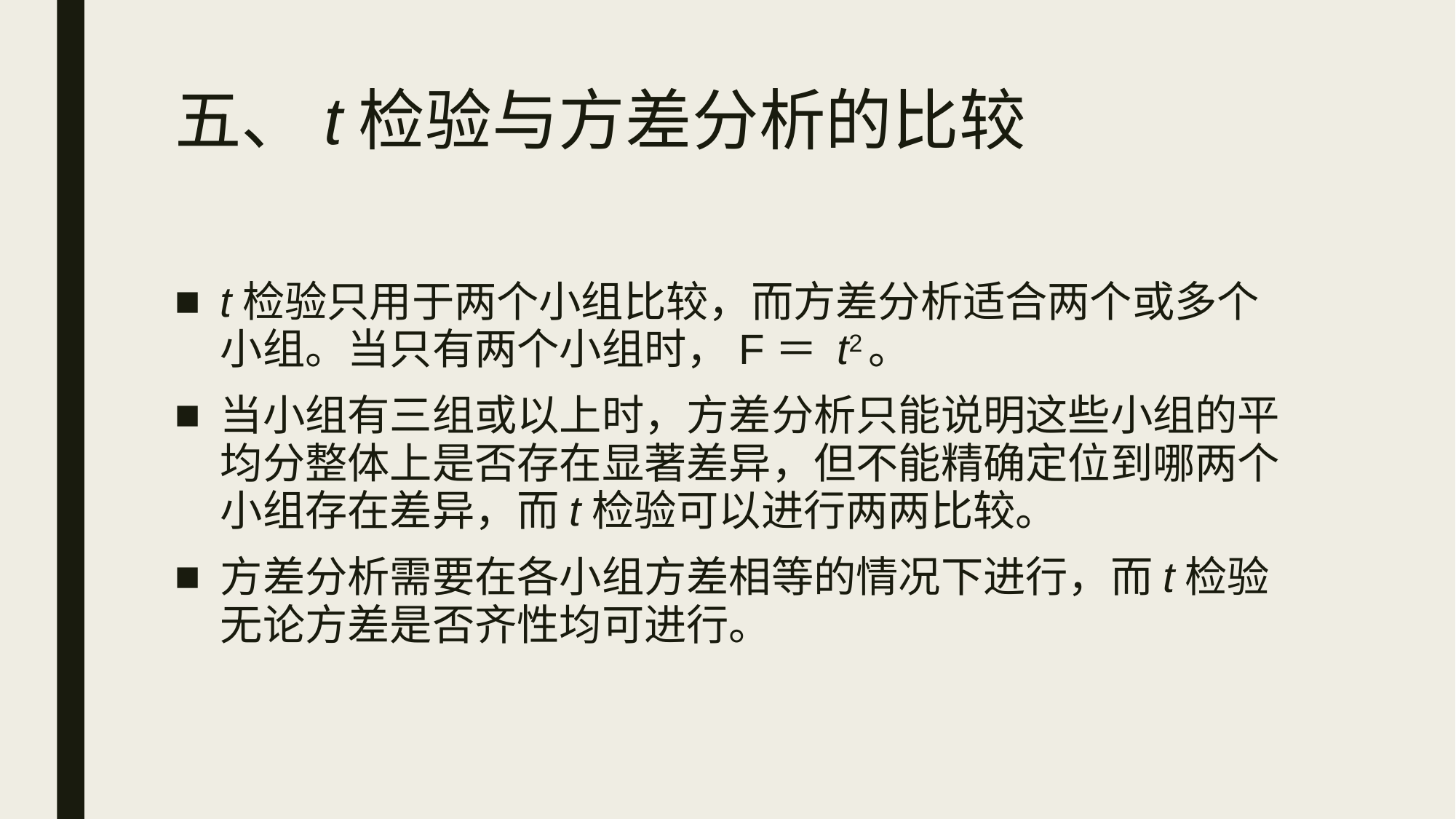

# 五、t检验与方差分析的比较
t检验只用于两个小组比较，而方差分析适合两个或多个小组。当只有两个小组时，F＝ t2。
当小组有三组或以上时，方差分析只能说明这些小组的平均分整体上是否存在显著差异，但不能精确定位到哪两个小组存在差异，而t检验可以进行两两比较。
方差分析需要在各小组方差相等的情况下进行，而t检验无论方差是否齐性均可进行。